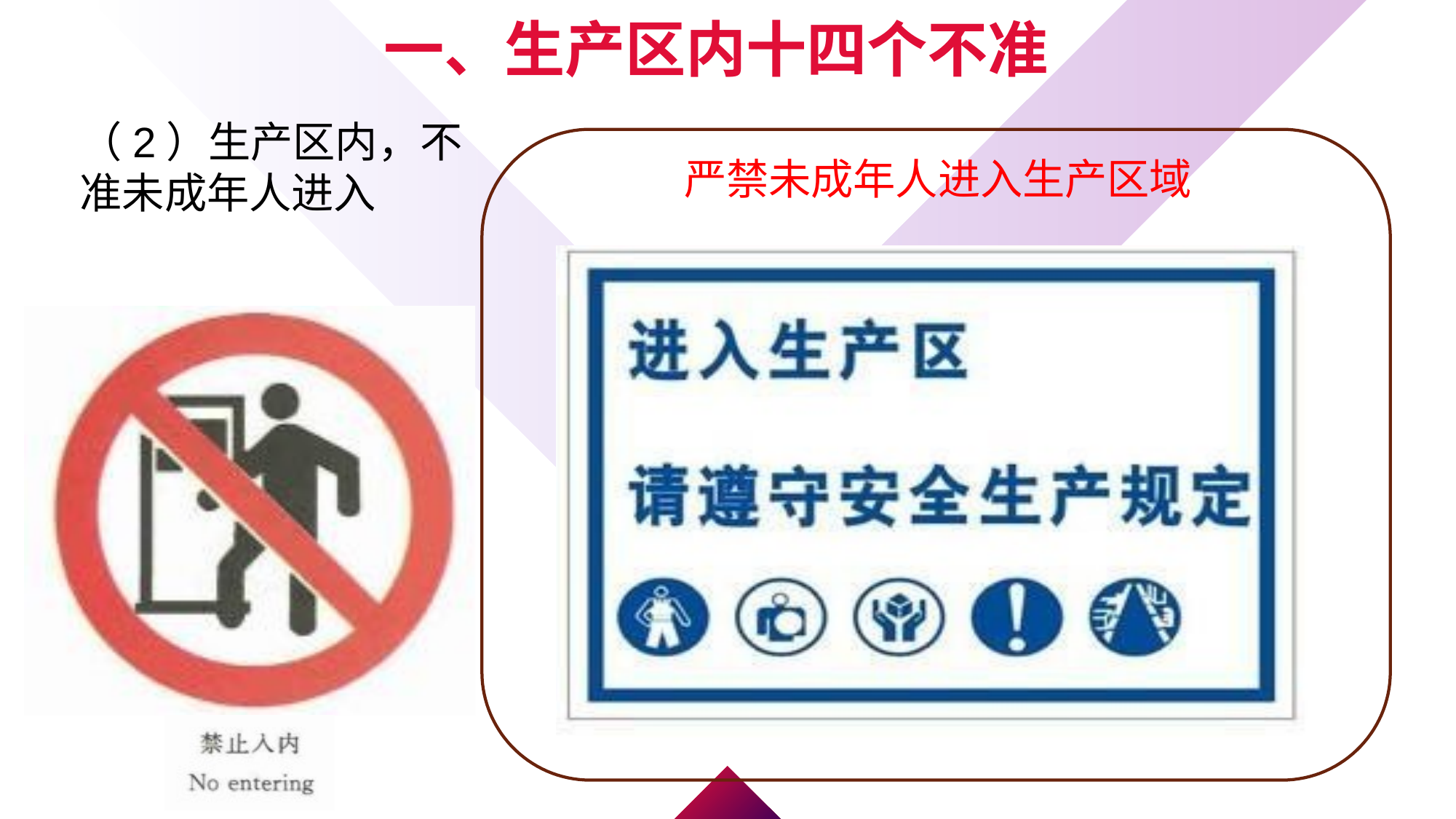

一、生产区内十四个不准
（2）生产区内，不准未成年人进入

严禁未成年人进入生产区域